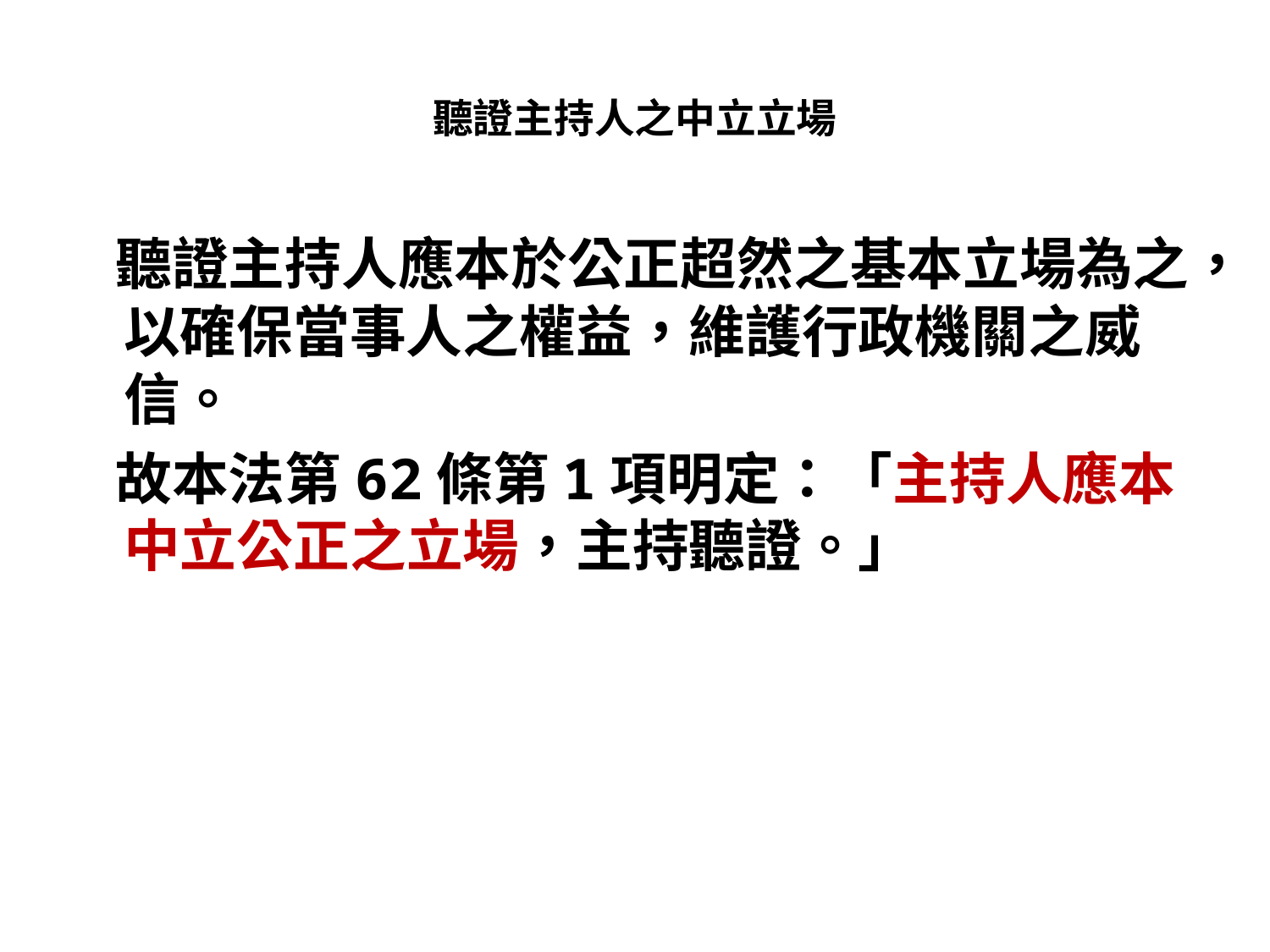

# 聽證主持人之中立立場
  聽證主持人應本於公正超然之基本立場為之，以確保當事人之權益，維護行政機關之威信。
  故本法第62條第1項明定：「主持人應本中立公正之立場，主持聽證。」